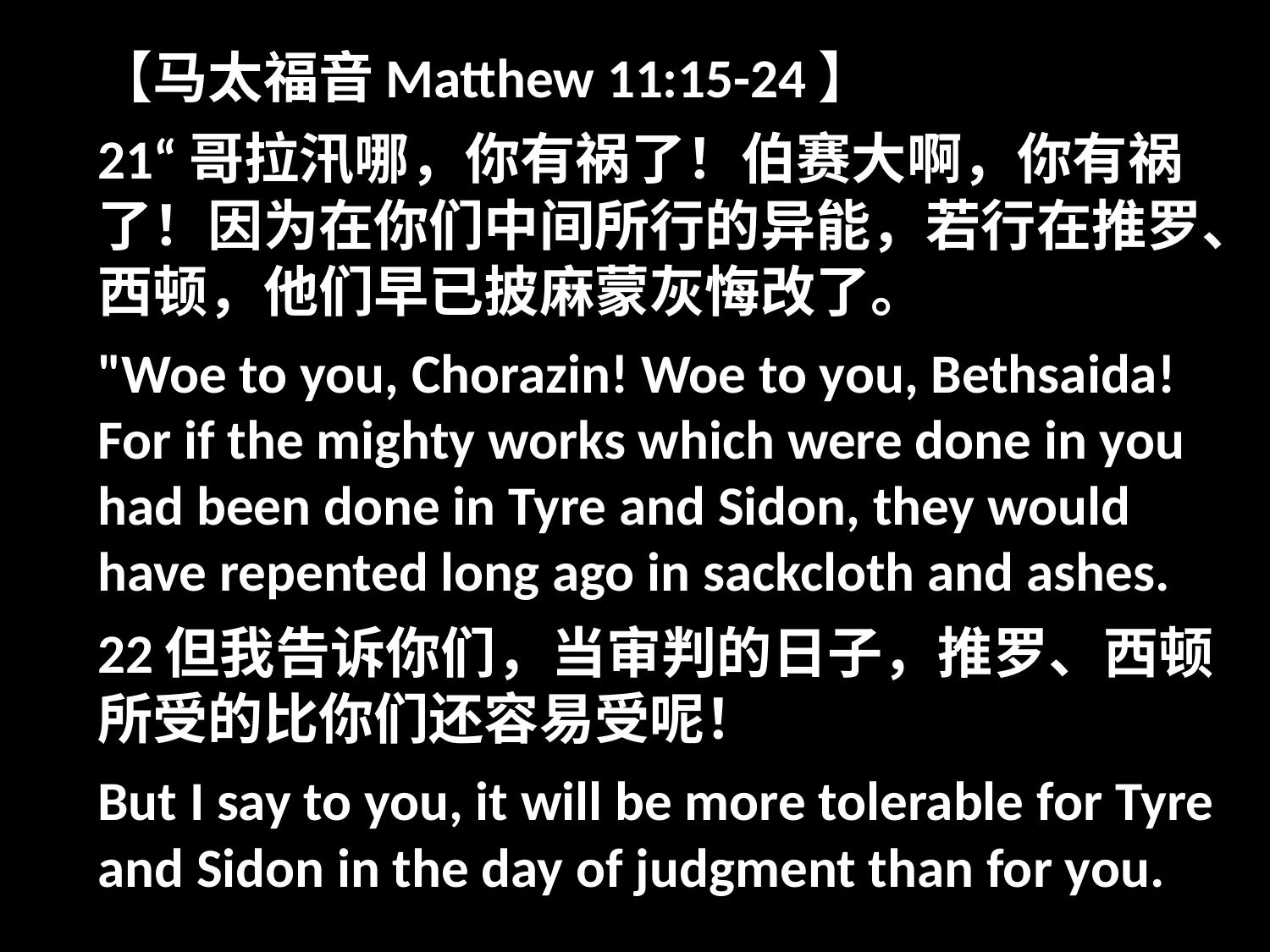

【马太福音Matthew 11:15-24】
21“哥拉汛哪，你有祸了！伯赛大啊，你有祸了！因为在你们中间所行的异能，若行在推罗、西顿，他们早已披麻蒙灰悔改了。
"Woe to you, Chorazin! Woe to you, Bethsaida! For if the mighty works which were done in you had been done in Tyre and Sidon, they would have repented long ago in sackcloth and ashes.
22但我告诉你们，当审判的日子，推罗、西顿所受的比你们还容易受呢！
But I say to you, it will be more tolerable for Tyre and Sidon in the day of judgment than for you.